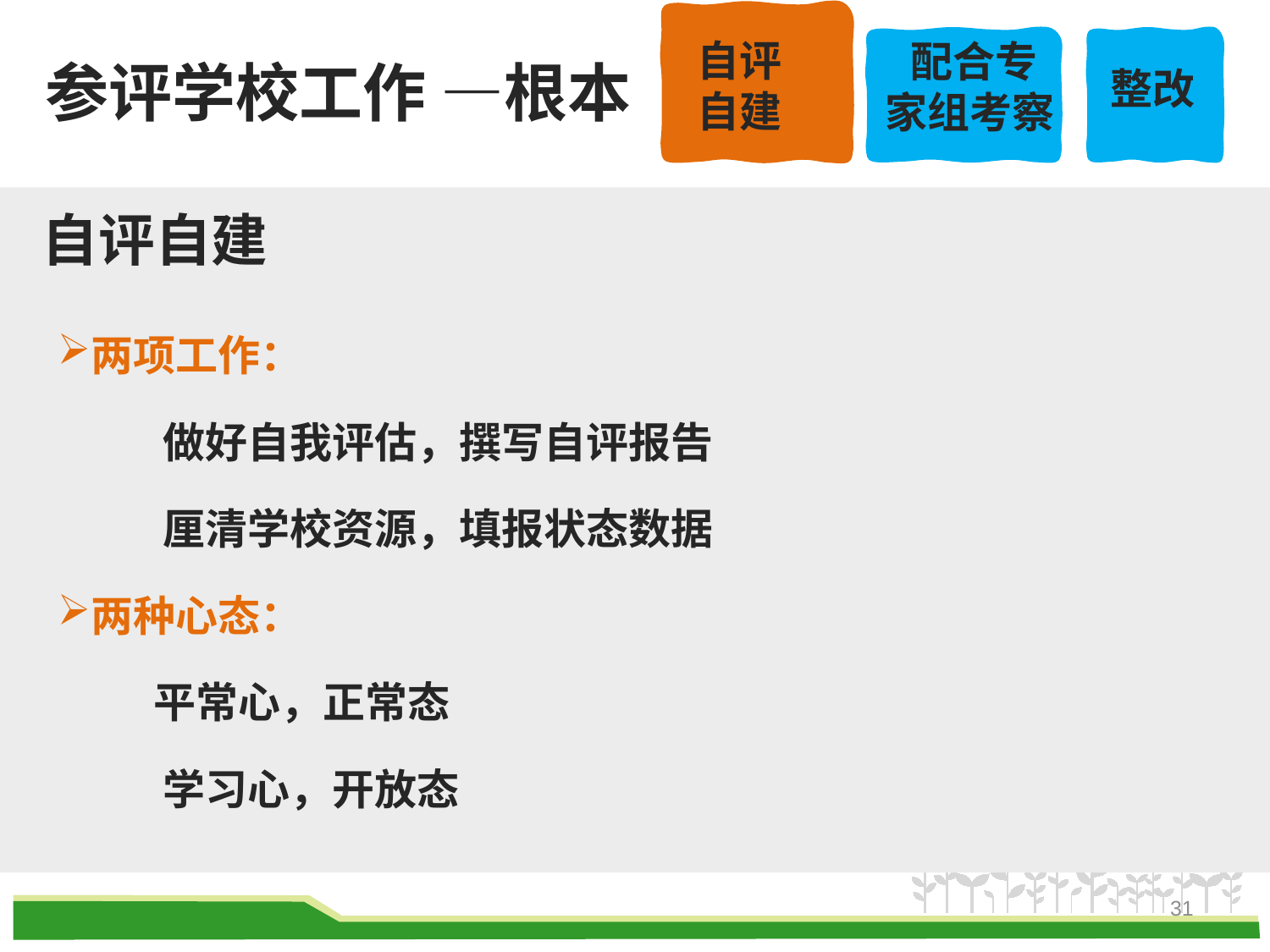

自评
自建
课程
介绍

配合专
家组考察
课程
介绍

整改
参评学校工作 —根本

自评自建
两项工作：
          做好自我评估，撰写自评报告
          厘清学校资源，填报状态数据
两种心态：
         平常心，正常态
          学习心，开放态

31